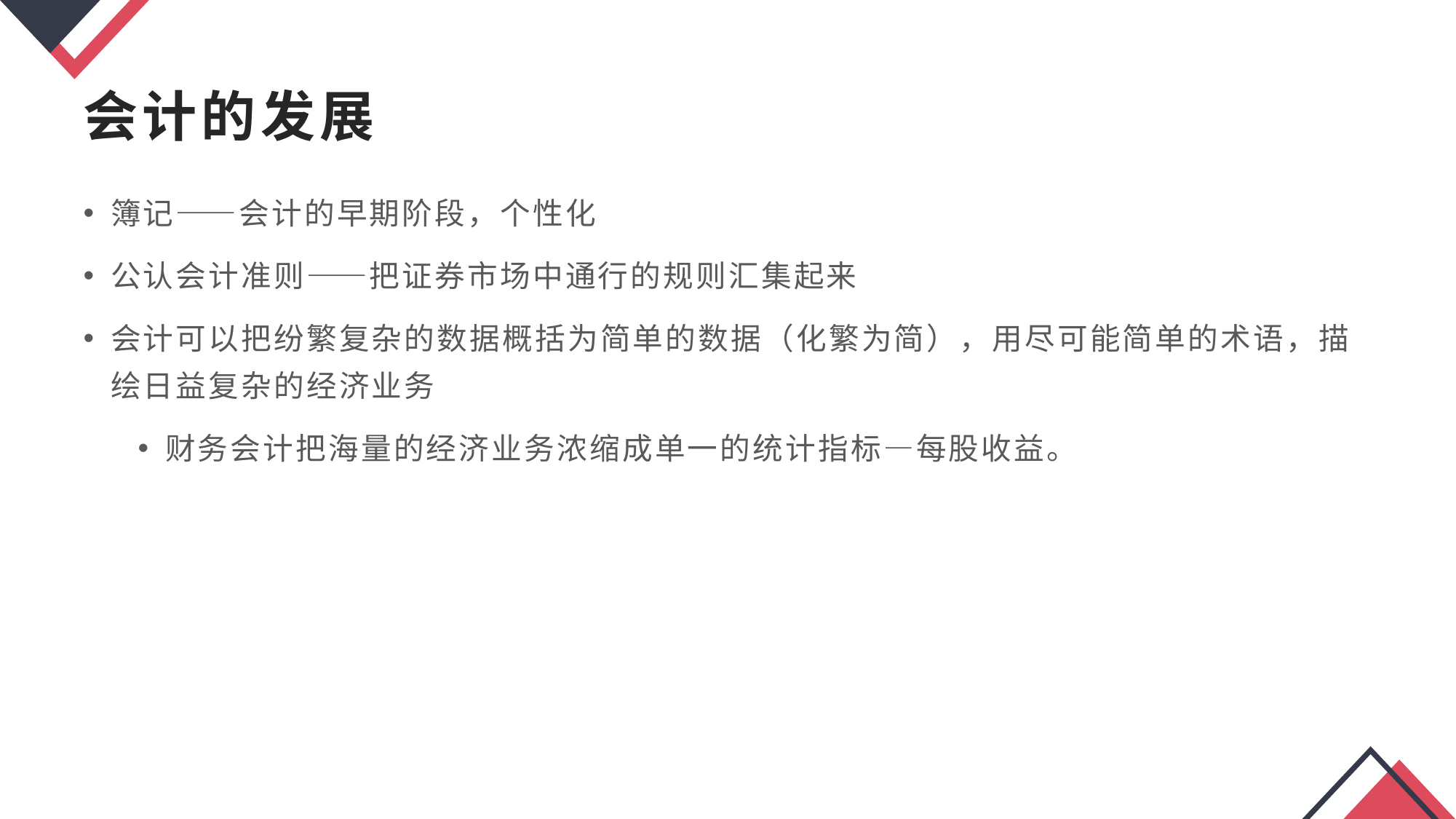

会计的发展
簿记——会计的早期阶段，个性化
公认会计准则——把证券市场中通行的规则汇集起来
会计可以把纷繁复杂的数据概括为简单的数据（化繁为简），用尽可能简单的术语，描绘日益复杂的经济业务
财务会计把海量的经济业务浓缩成单一的统计指标—每股收益。